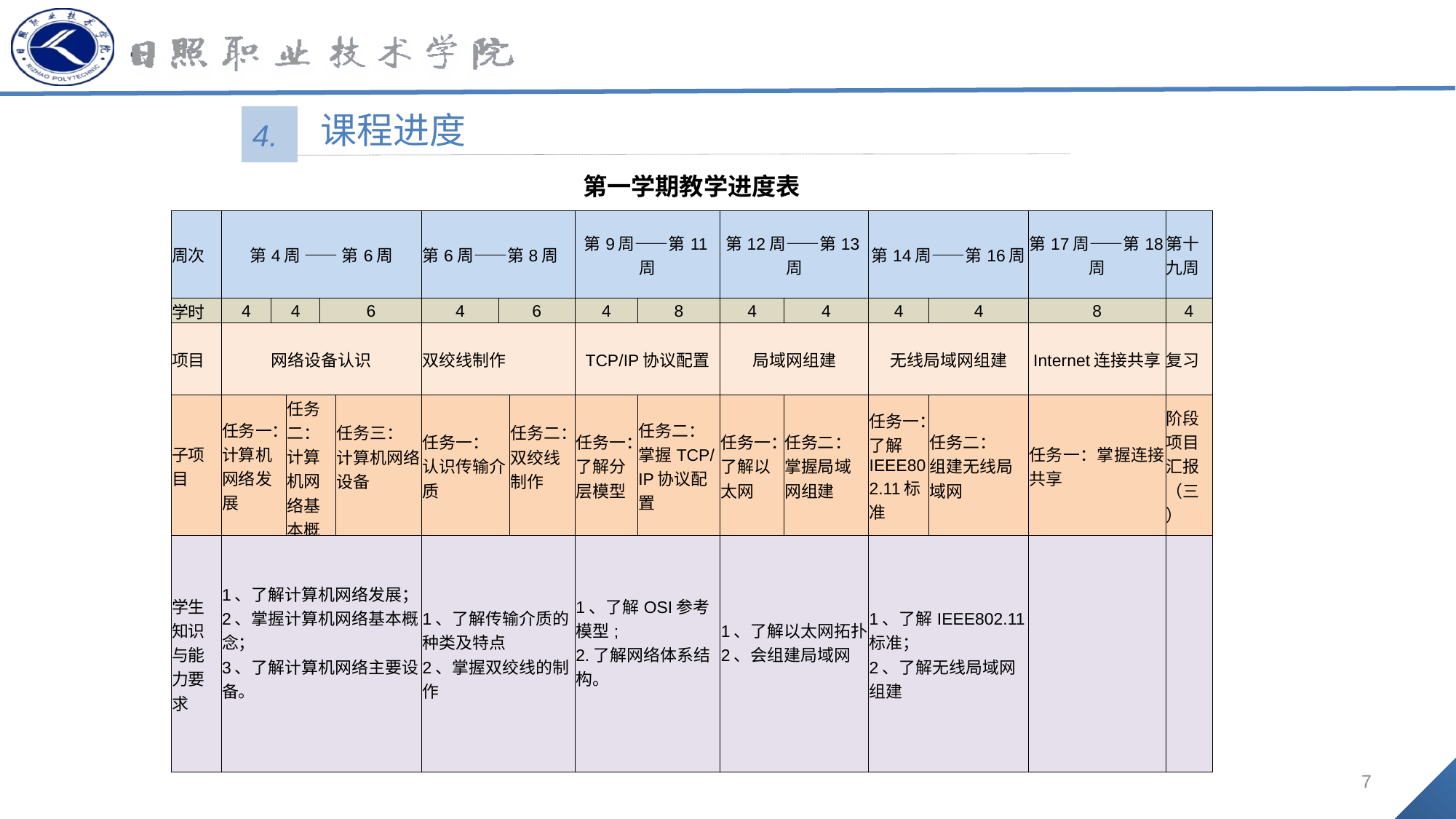

课程进度
4.
| 第一学期教学进度表 |  |  |  |  |  |  |  |  |  |  |  |  |  |  |  |  |
| --- | --- | --- | --- | --- | --- | --- | --- | --- | --- | --- | --- | --- | --- | --- | --- | --- |
| 周次 | 第4周 —— 第6周 |  |  |  |  | 第6周——第8周 |  |  | 第9周——第11周 |  | 第12周——第13周 |  | 第14周——第16周 |  | 第17周——第18周 | 第十九周 |
| 学时 | 4 | 4 |  | 6 |  | 4 | 6 |  | 4 | 8 | 4 | 4 | 4 | 4 | 8 | 4 |
| 项目 | 网络设备认识 |  |  |  |  | 双绞线制作 |  |  | TCP/IP协议配置 |  | 局域网组建 |  | 无线局域网组建 |  | Internet连接共享 | 复习 |
| 子项目 | 任务一：计算机网络发展 | 任务二：计算机网络基本概念 | 任务二：计算机网络基本概念 |  | 任务三： 计算机网络设备 | 任务一： 认识传输介质 |  | 任务二： 双绞线制作 | 任务一： 了解分层模型 | 任务二： 掌握TCP/IP协议配置 | 任务一：了解以太网 | 任务二： 掌握局域网组建 | 任务一： 了解IEEE802.11标准 | 任务二： 组建无线局域网 | 任务一：掌握连接共享 | 阶段项目汇报（三） |
| 学生知识与能力要求 | 1、了解计算机网络发展； 2、掌握计算机网络基本概念； 3、了解计算机网络主要设备。 |  |  |  |  | 1、了解传输介质的种类及特点 2、掌握双绞线的制作 |  |  | 1、了解OSI参考模型; 2.了解网络体系结构。 |  | 1、了解以太网拓扑 2、会组建局域网 |  | 1、了解IEEE802.11标准； 2、了解无线局域网组建 |  |  |  |
7